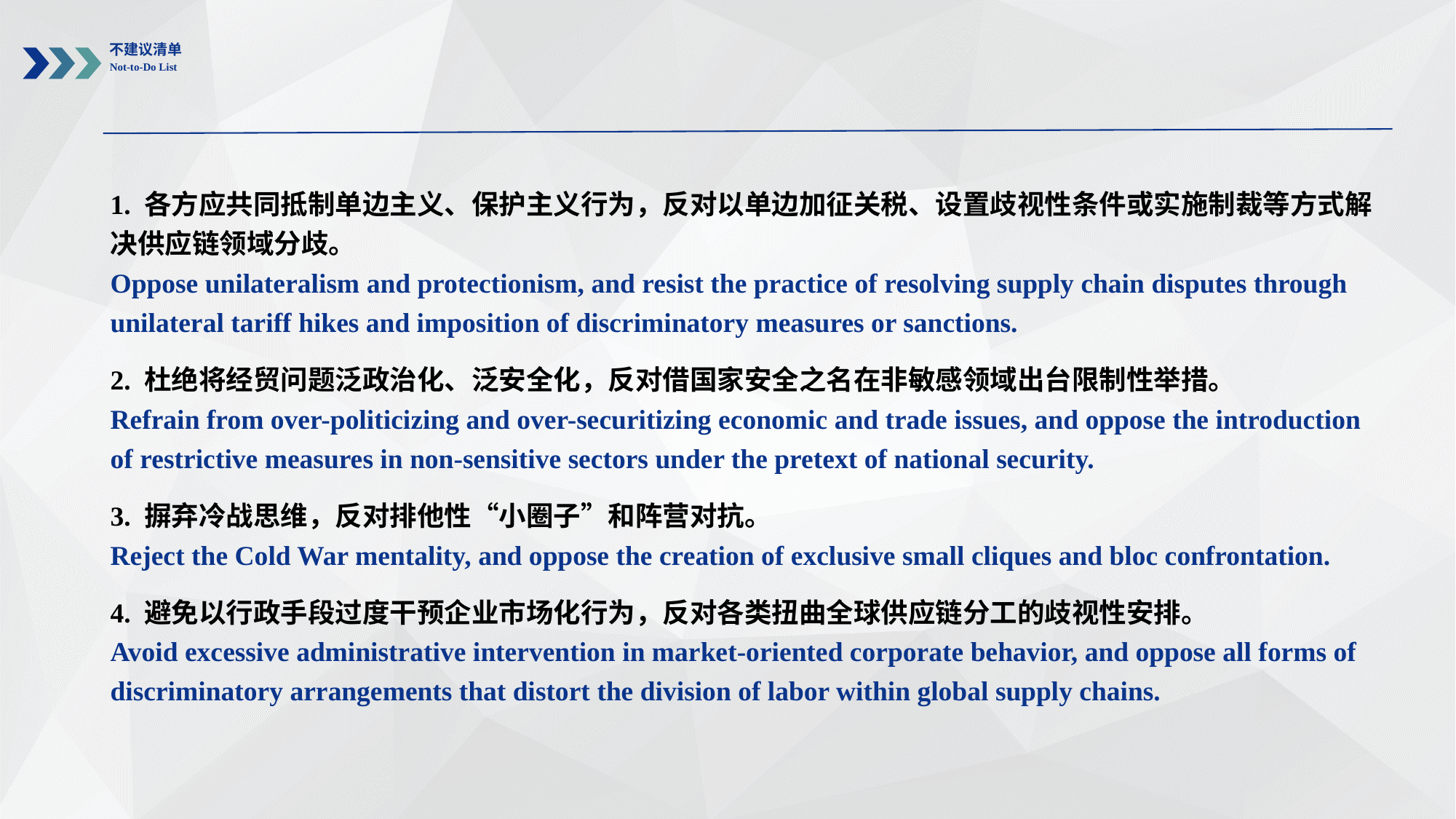

不建议清单
Not-to-Do List
1. 各方应共同抵制单边主义、保护主义行为，反对以单边加征关税、设置歧视性条件或实施制裁等方式解决供应链领域分歧。
Oppose unilateralism and protectionism, and resist the practice of resolving supply chain disputes through unilateral tariff hikes and imposition of discriminatory measures or sanctions.
2. 杜绝将经贸问题泛政治化、泛安全化，反对借国家安全之名在非敏感领域出台限制性举措。
Refrain from over-politicizing and over-securitizing economic and trade issues, and oppose the introduction of restrictive measures in non-sensitive sectors under the pretext of national security.
3. 摒弃冷战思维，反对排他性“小圈子”和阵营对抗。
Reject the Cold War mentality, and oppose the creation of exclusive small cliques and bloc confrontation.
4. 避免以行政手段过度干预企业市场化行为，反对各类扭曲全球供应链分工的歧视性安排。
Avoid excessive administrative intervention in market-oriented corporate behavior, and oppose all forms of discriminatory arrangements that distort the division of labor within global supply chains.